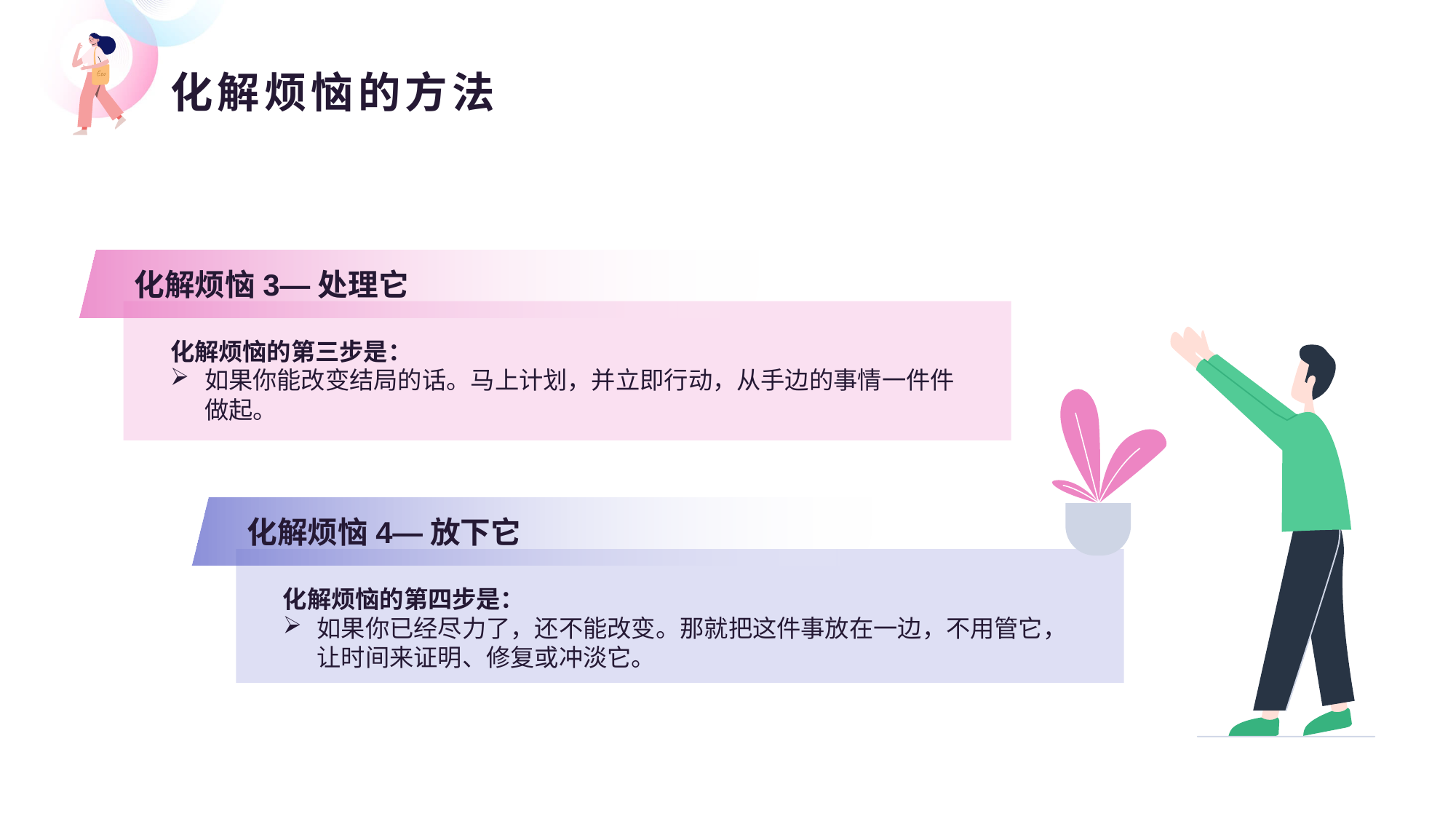

# 化解烦恼的方法

化解烦恼3—处理它

化解烦恼的第三步是：
如果你能改变结局的话。马上计划，并立即行动，从手边的事情一件件做起。

化解烦恼4—放下它

化解烦恼的第四步是：
如果你已经尽力了，还不能改变。那就把这件事放在一边，不用管它，让时间来证明、修复或冲淡它。